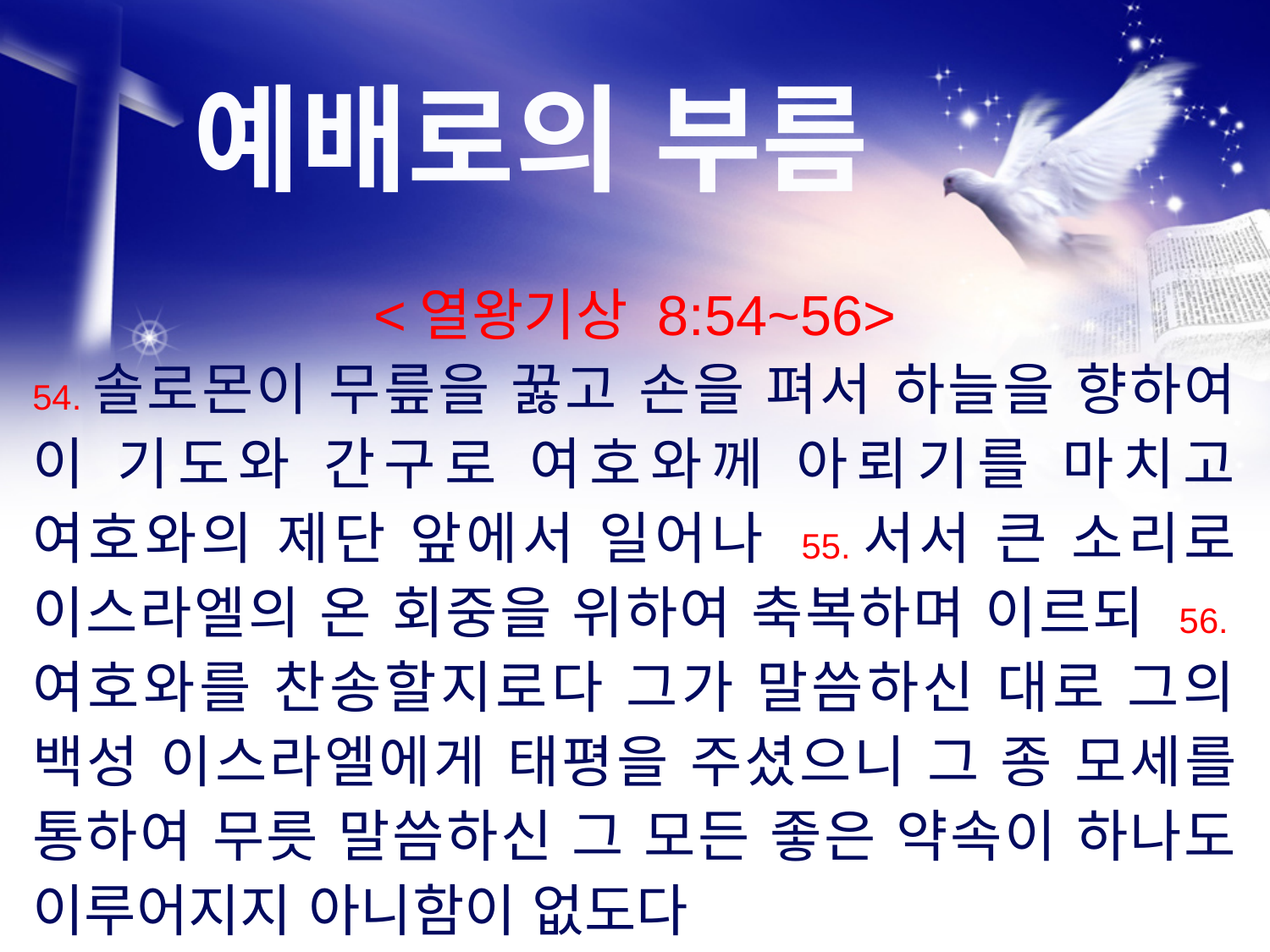

# 예배로의 부름
<열왕기상 8:54~56>
54.솔로몬이 무릎을 꿇고 손을 펴서 하늘을 향하여 이 기도와 간구로 여호와께 아뢰기를 마치고 여호와의 제단 앞에서 일어나 55.서서 큰 소리로 이스라엘의 온 회중을 위하여 축복하며 이르되 56.여호와를 찬송할지로다 그가 말씀하신 대로 그의 백성 이스라엘에게 태평을 주셨으니 그 종 모세를 통하여 무릇 말씀하신 그 모든 좋은 약속이 하나도 이루어지지 아니함이 없도다